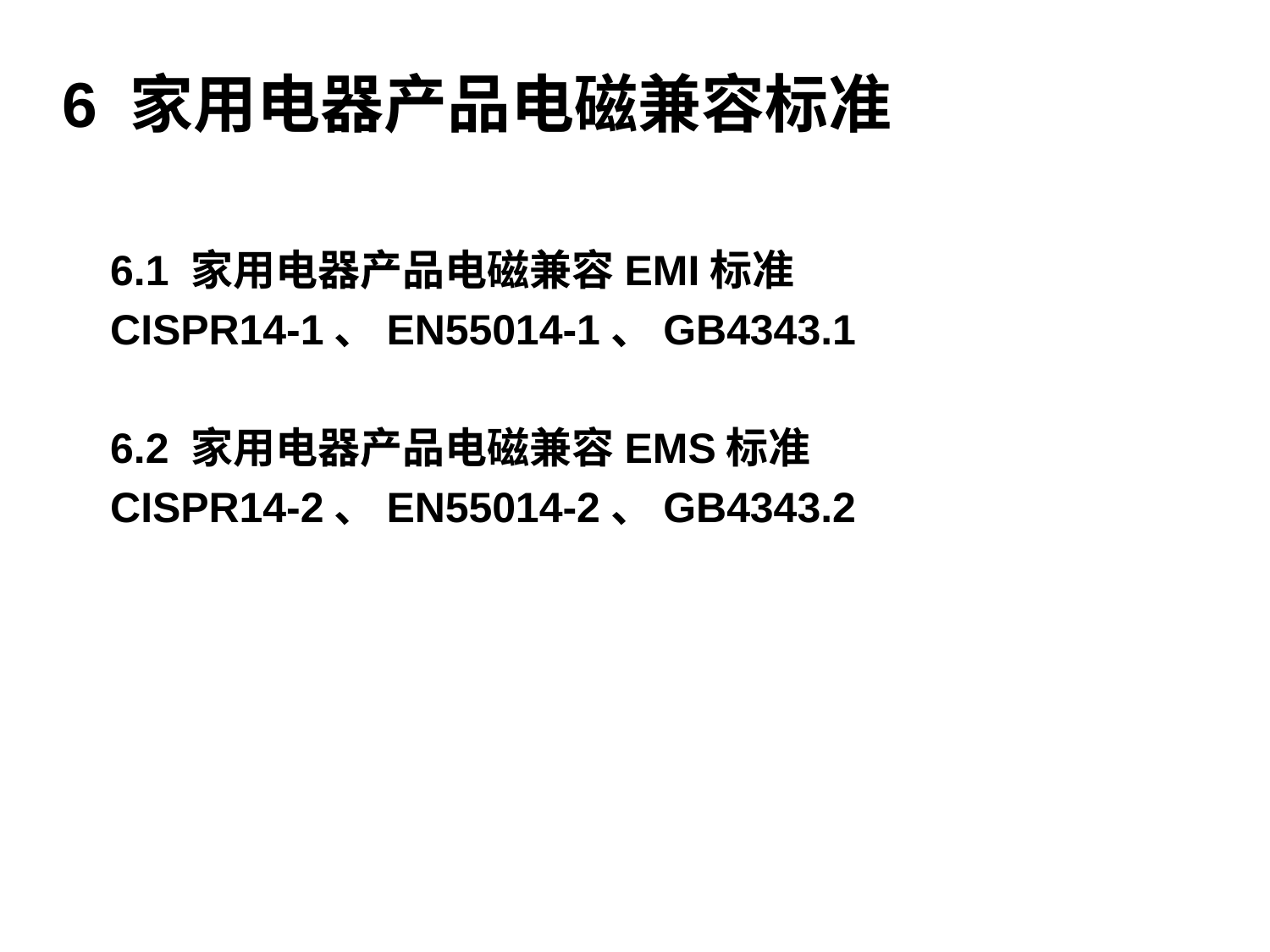

# 6 家用电器产品电磁兼容标准
6.1 家用电器产品电磁兼容EMI标准
CISPR14-1、EN55014-1、GB4343.1

6.2 家用电器产品电磁兼容EMS标准
CISPR14-2、EN55014-2、GB4343.2

22